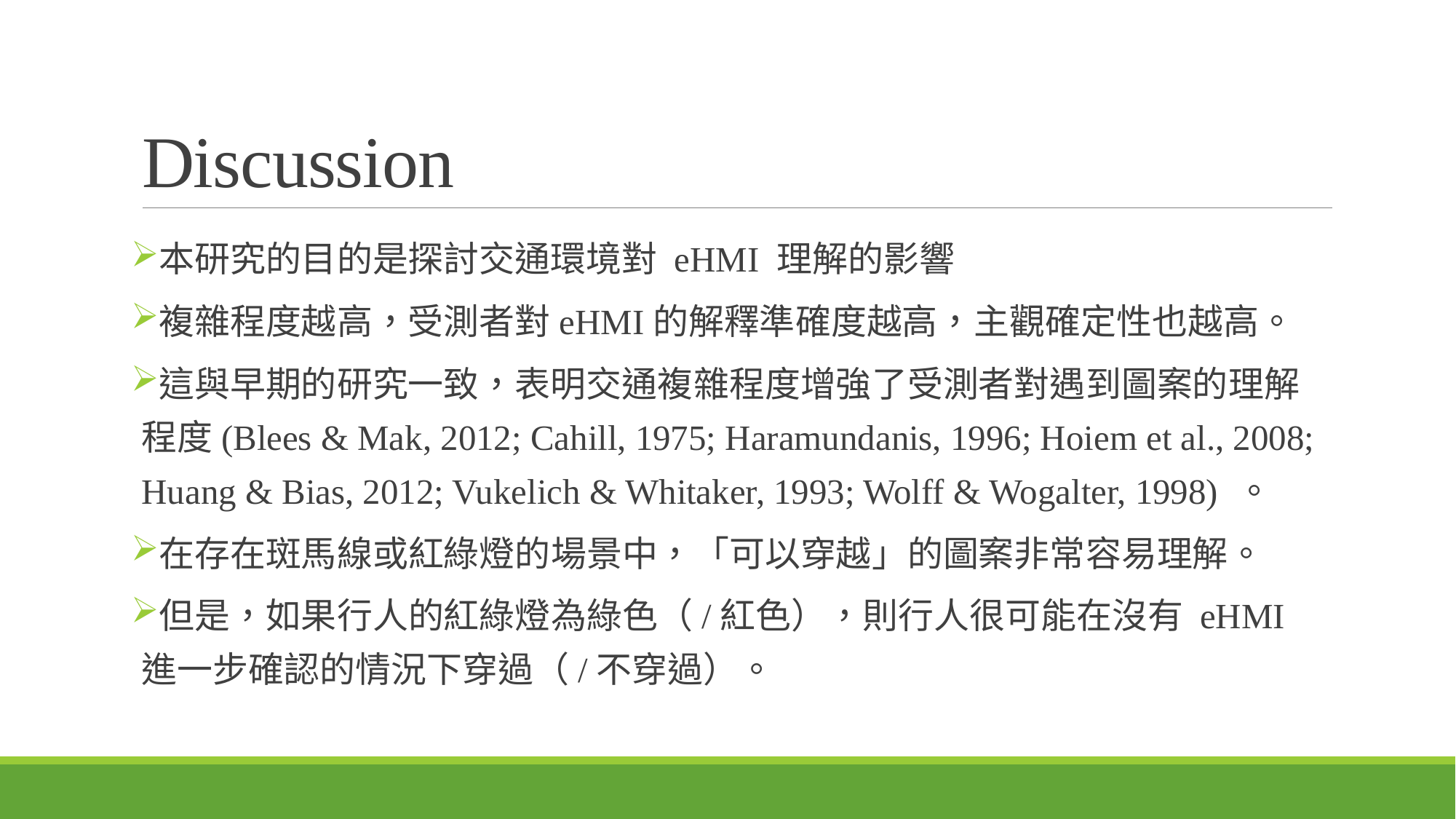

# Discussion
本研究的目的是探討交通環境對 eHMI 理解的影響
複雜程度越高，受測者對eHMI的解釋準確度越高，主觀確定性也越高。
這與早期的研究一致，表明交通複雜程度增強了受測者對遇到圖案的理解程度(Blees & Mak, 2012; Cahill, 1975; Haramundanis, 1996; Hoiem et al., 2008; Huang & Bias, 2012; Vukelich & Whitaker, 1993; Wolff & Wogalter, 1998) 。
在存在斑馬線或紅綠燈的場景中，「可以穿越」的圖案非常容易理解。
但是，如果行人的紅綠燈為綠色（/紅色），則行人很可能在沒有 eHMI 進一步確認的情況下穿過（/不穿過）。